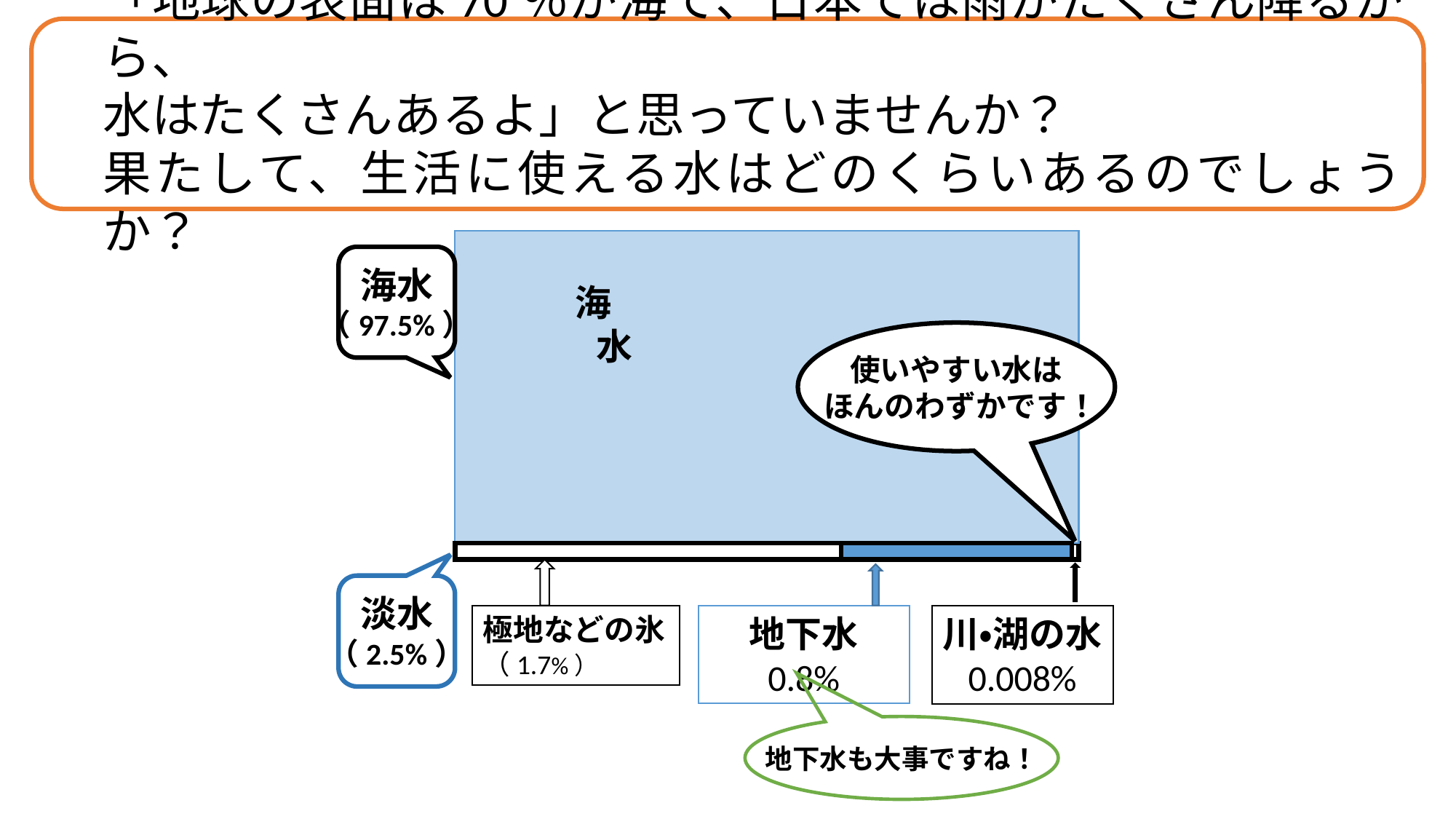

「地球の表面は70％が海で、日本では雨がたくさん降るから、
水はたくさんあるよ」と思っていませんか？
果たして、生活に使える水はどのくらいあるのでしょうか？

海水
（97.5%）
海　　　水
使いやすい水は
ほんのわずかです！

淡水
（2.5%）
極地などの氷
（1.7%）
地下水 0.8%
川・湖の水
0.008%
地下水も大事ですね！